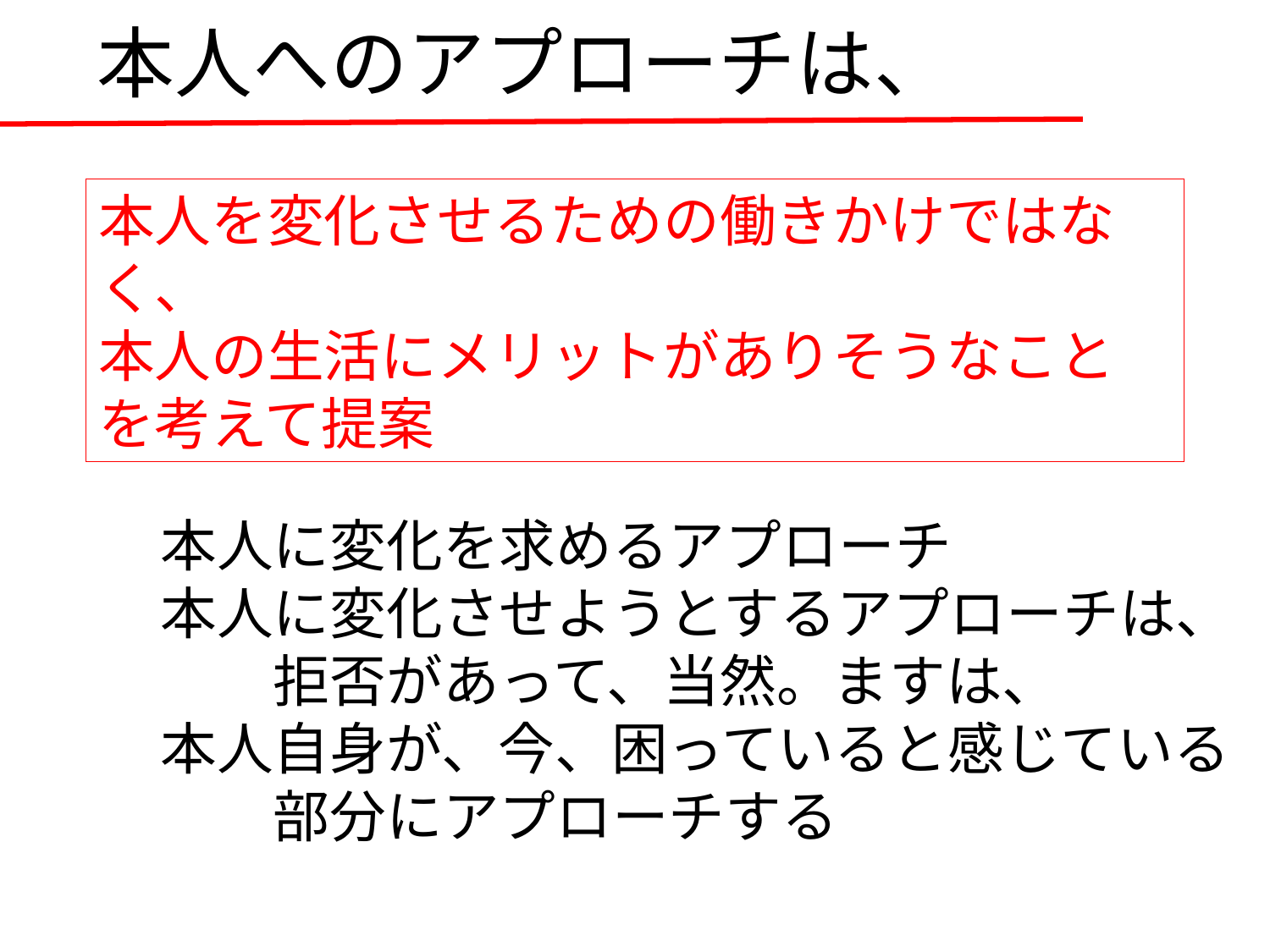

本人へのアプローチは、
本人を変化させるための働きかけではなく、
本人の生活にメリットがありそうなことを考えて提案
本人に変化を求めるアプローチ
本人に変化させようとするアプローチは、
　　拒否があって、当然。ますは、
本人自身が、今、困っていると感じている
　　部分にアプローチする